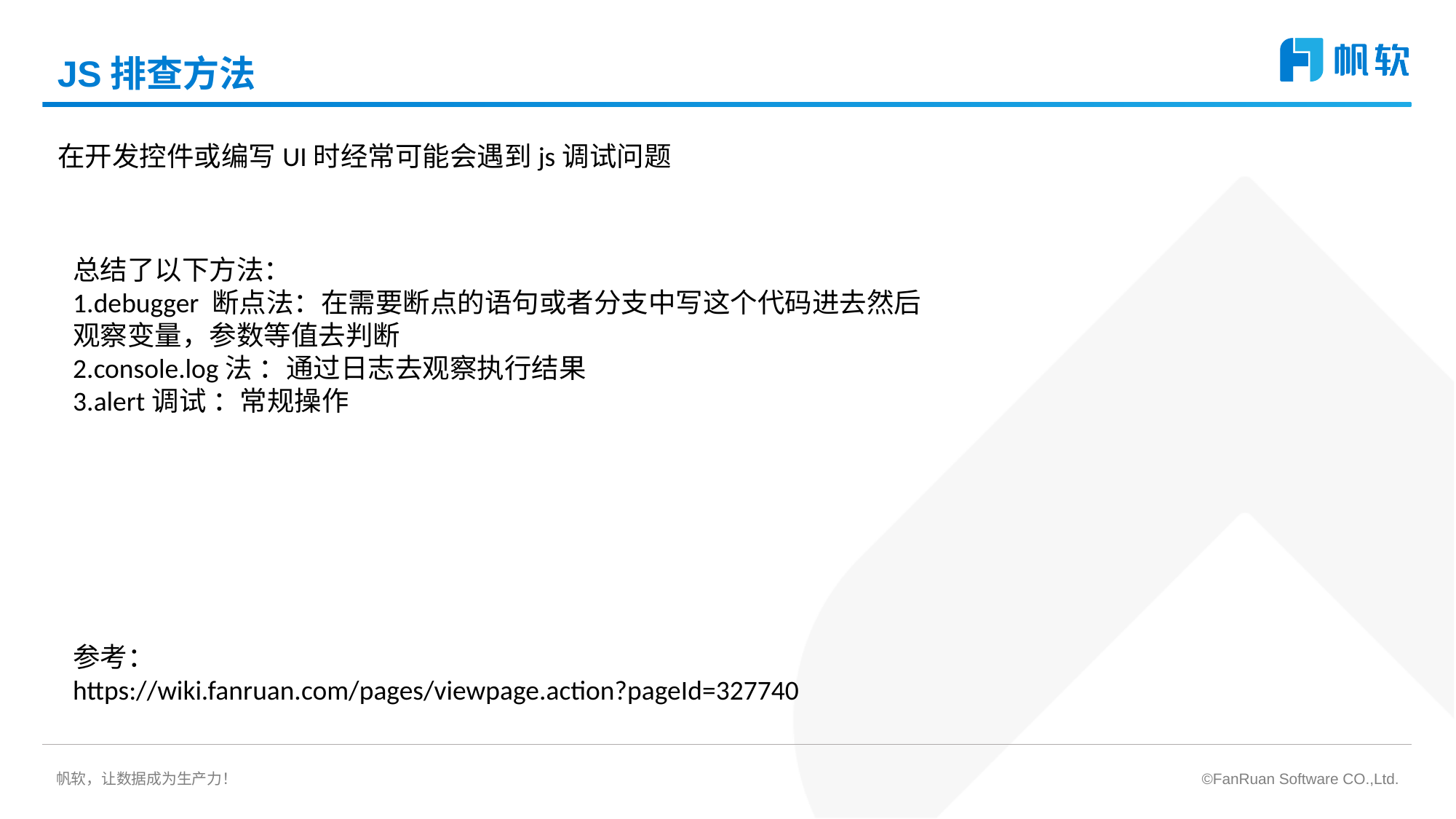

# JS排查方法
在开发控件或编写UI时经常可能会遇到js调试问题
总结了以下方法：
1.debugger 断点法：在需要断点的语句或者分支中写这个代码进去然后观察变量，参数等值去判断
2.console.log法 ：通过日志去观察执行结果
3.alert调试 ：常规操作

参考：
https://wiki.fanruan.com/pages/viewpage.action?pageId=327740